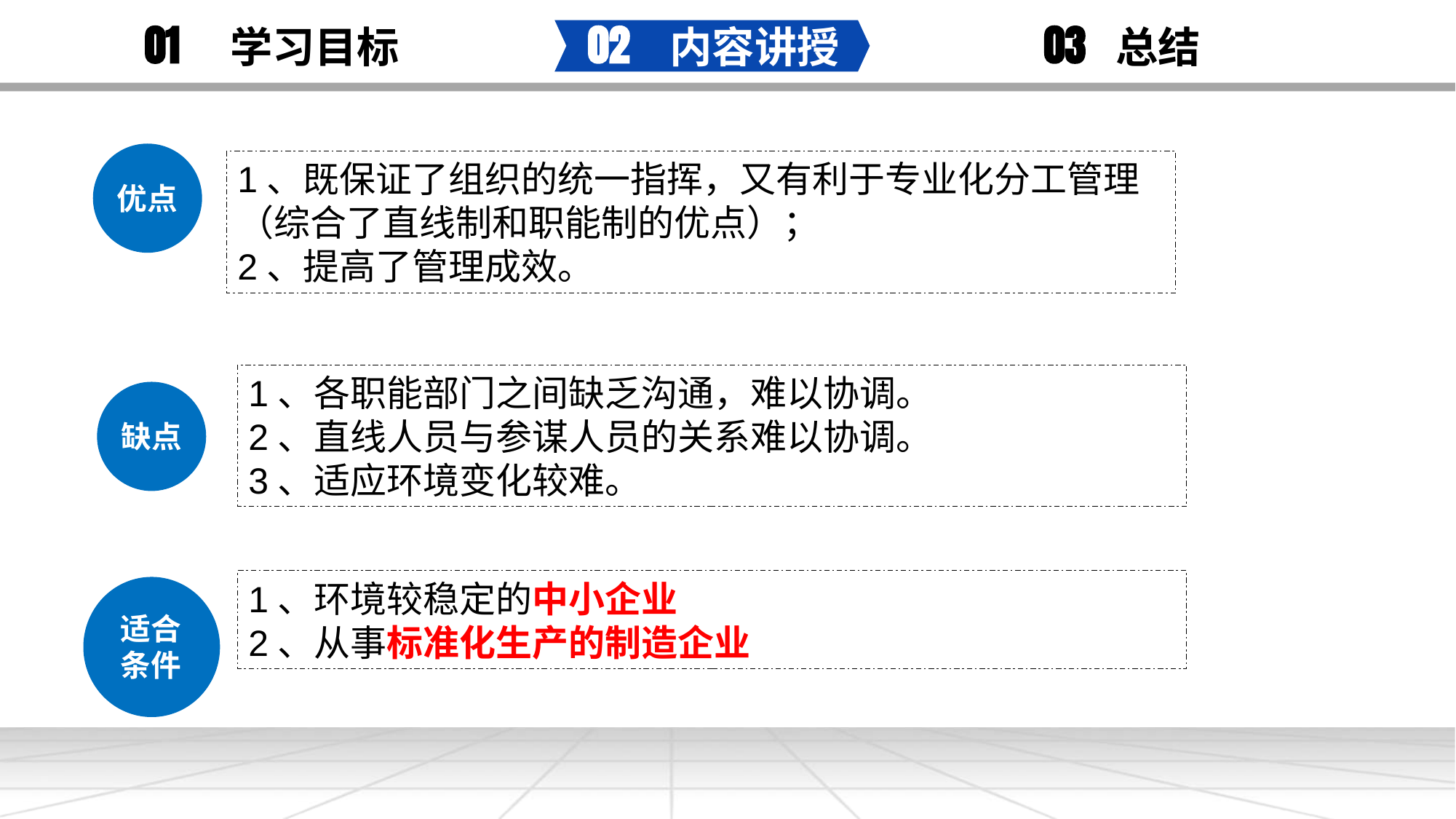

02   内容讲授
03  总结
01    学习目标

优点
1、既保证了组织的统一指挥，又有利于专业化分工管理（综合了直线制和职能制的优点）；
2、提高了管理成效。
1、各职能部门之间缺乏沟通，难以协调。
2、直线人员与参谋人员的关系难以协调。
3、适应环境变化较难。

缺点
1、环境较稳定的中小企业
2、从事标准化生产的制造企业

适合
条件
猴子取食的实验说明了什么问题？